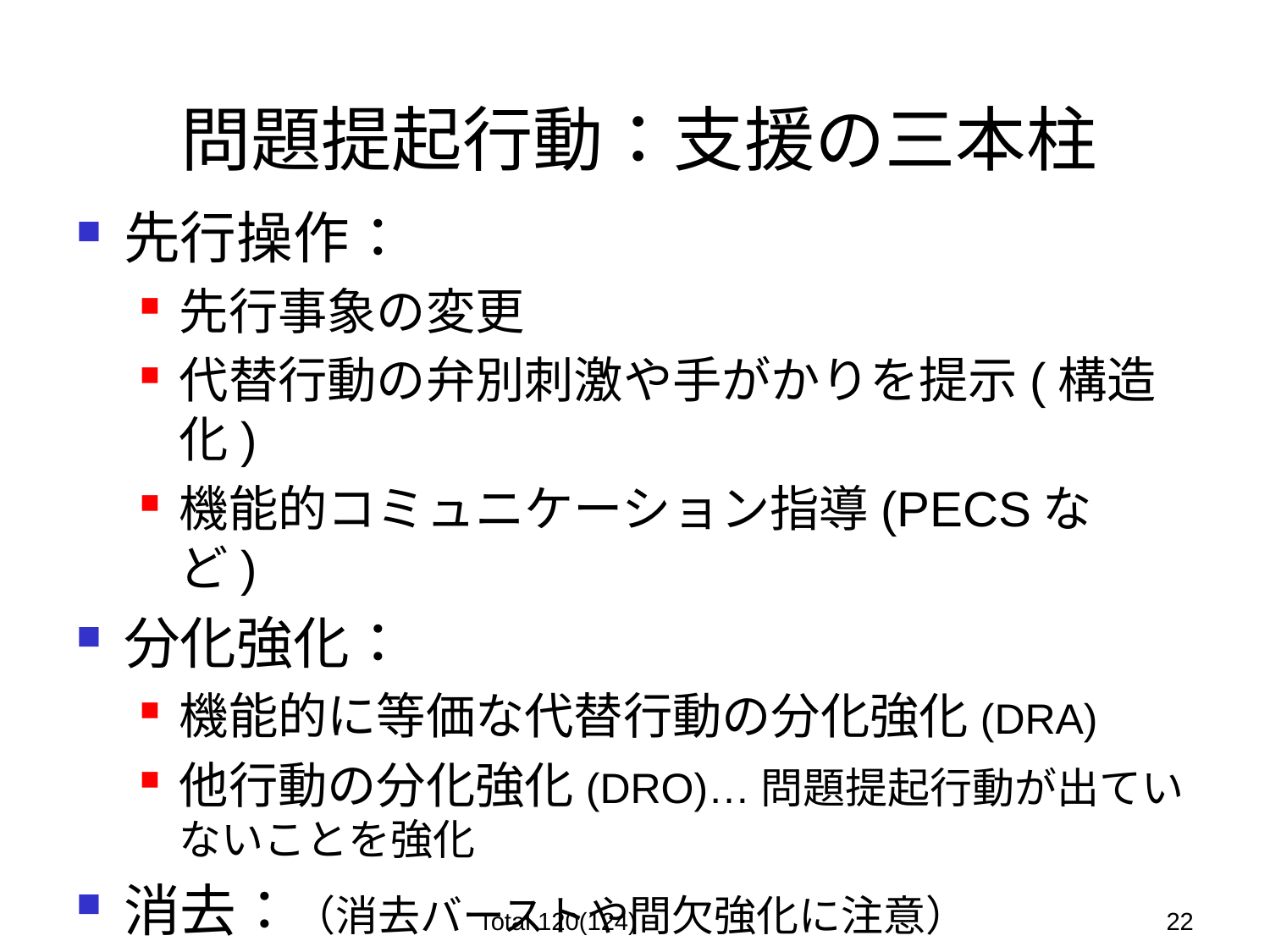

# 問題提起行動：支援の三本柱
先行操作：
先行事象の変更
代替行動の弁別刺激や手がかりを提示(構造化)
機能的コミュニケーション指導(PECSなど)
分化強化：
機能的に等価な代替行動の分化強化(DRA)
他行動の分化強化(DRO)…問題提起行動が出ていないことを強化
消去：（消去バーストや間欠強化に注意）
問題提起行動の強化子撤去
Total 120(124)
22